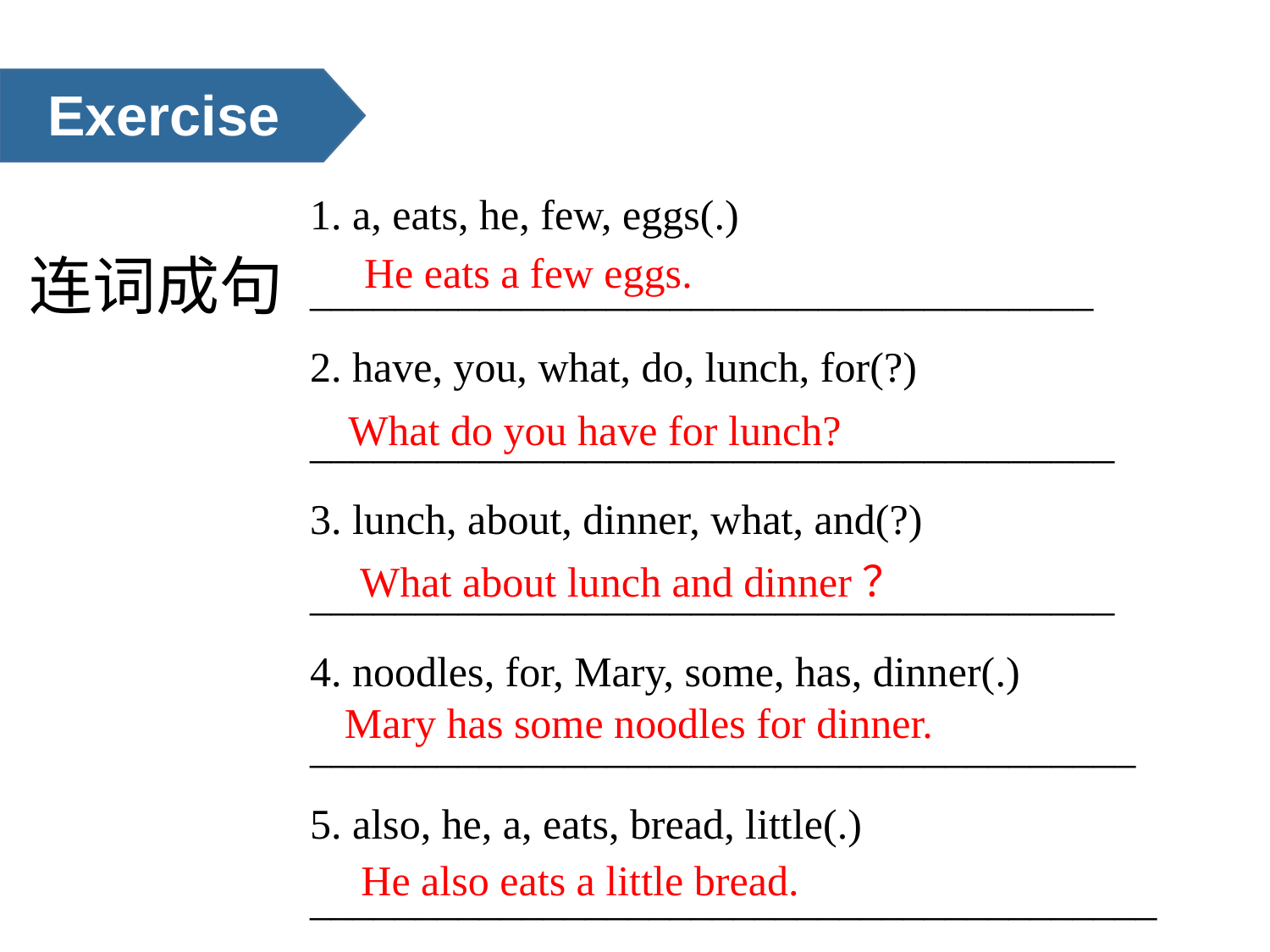

Exercise
1. a, eats, he, few, eggs(.)
_____________________________________
2. have, you, what, do, lunch, for(?)
______________________________________
3. lunch, about, dinner, what, and(?)
______________________________________
4. noodles, for, Mary, some, has, dinner(.)
_______________________________________
5. also, he, a, eats, bread, little(.)
________________________________________
连词成句
He eats a few eggs.
What do you have for lunch?
What about lunch and dinner？
Mary has some noodles for dinner.
He also eats a little bread.